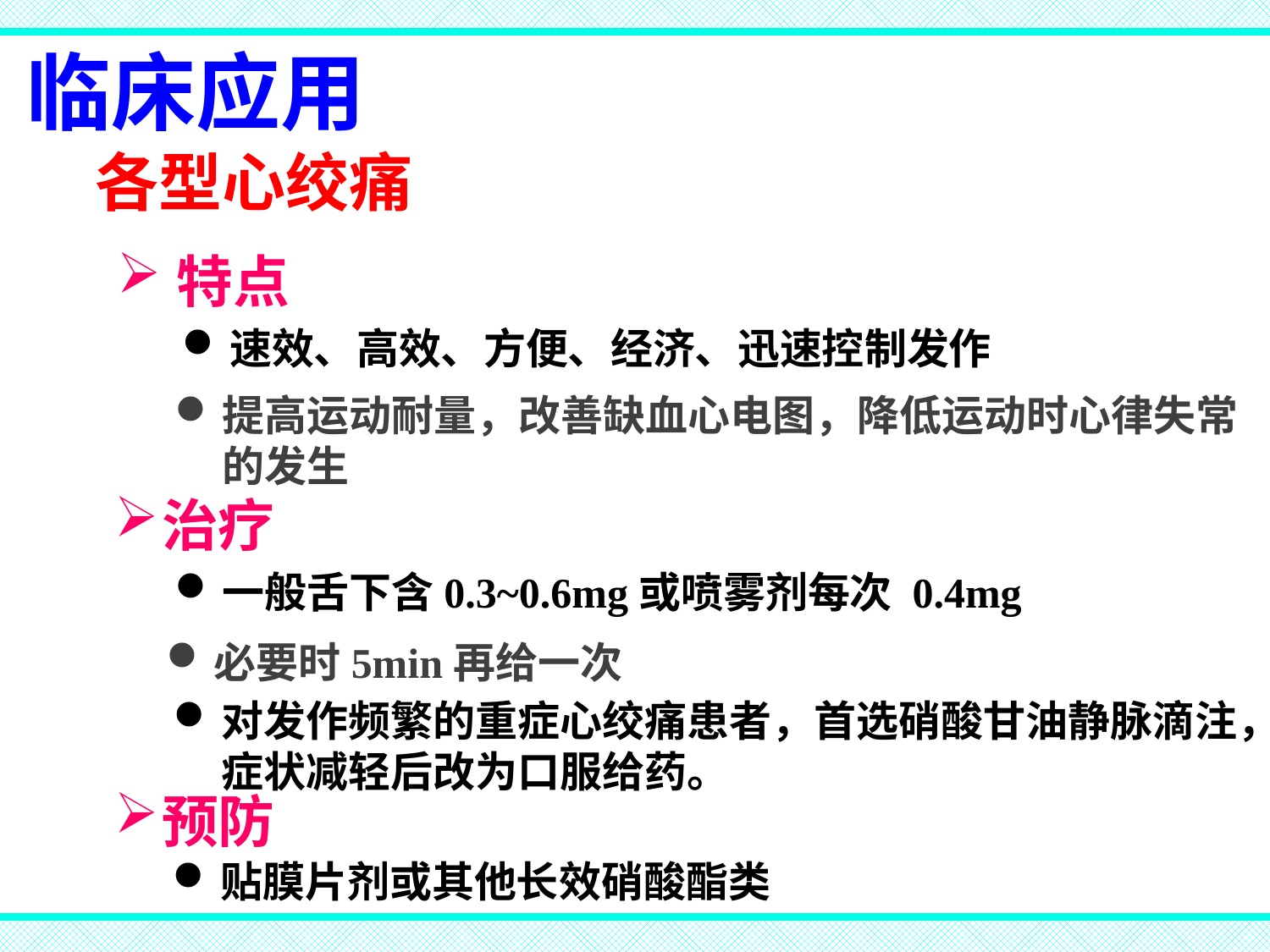

临床应用
各型心绞痛
特点
速效、高效、方便、经济、迅速控制发作
提高运动耐量，改善缺血心电图，降低运动时心律失常的发生
治疗
一般舌下含0.3~0.6mg或喷雾剂每次 0.4mg
必要时5min再给一次
对发作频繁的重症心绞痛患者，首选硝酸甘油静脉滴注，症状减轻后改为口服给药。
预防
贴膜片剂或其他长效硝酸酯类